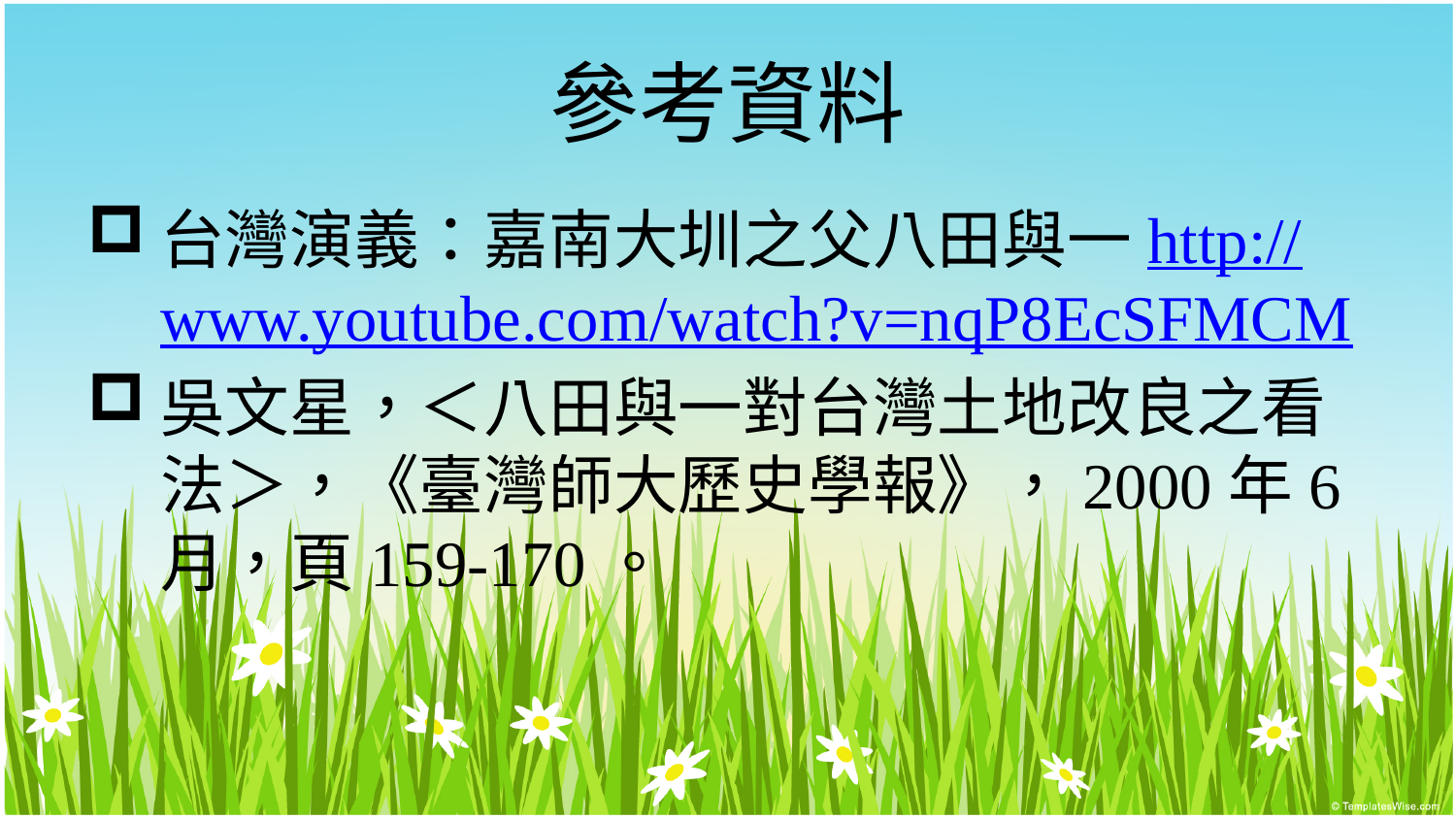

# 參考資料
台灣演義：嘉南大圳之父八田與一http://www.youtube.com/watch?v=nqP8EcSFMCM
吳文星，＜八田與一對台灣土地改良之看法＞，《臺灣師大歷史學報》，2000年6月，頁159-170。